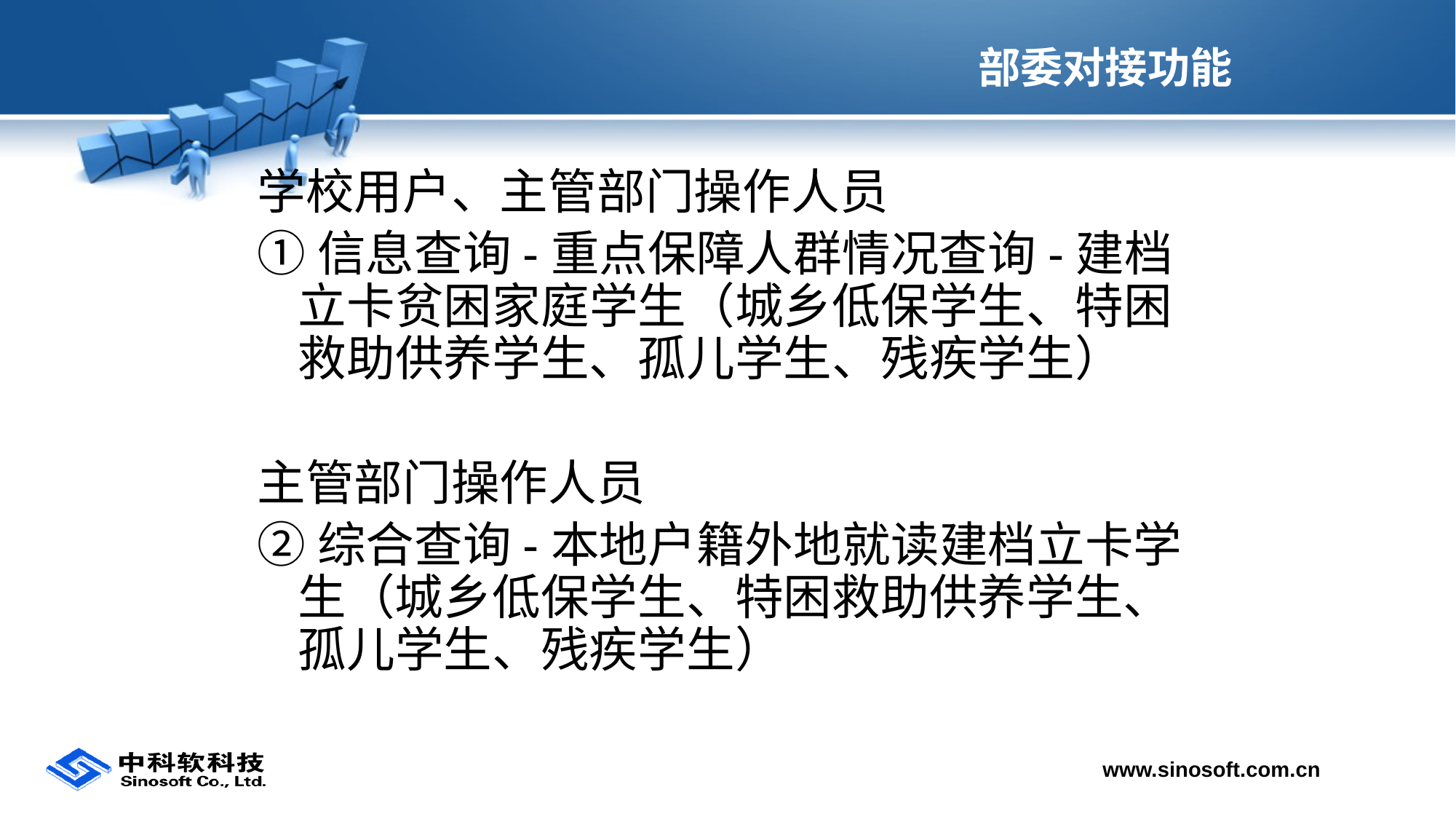

# 部委对接功能

学校用户、主管部门操作人员
①信息查询-重点保障人群情况查询-建档立卡贫困家庭学生（城乡低保学生、特困救助供养学生、孤儿学生、残疾学生）

主管部门操作人员
②综合查询-本地户籍外地就读建档立卡学生（城乡低保学生、特困救助供养学生、孤儿学生、残疾学生）